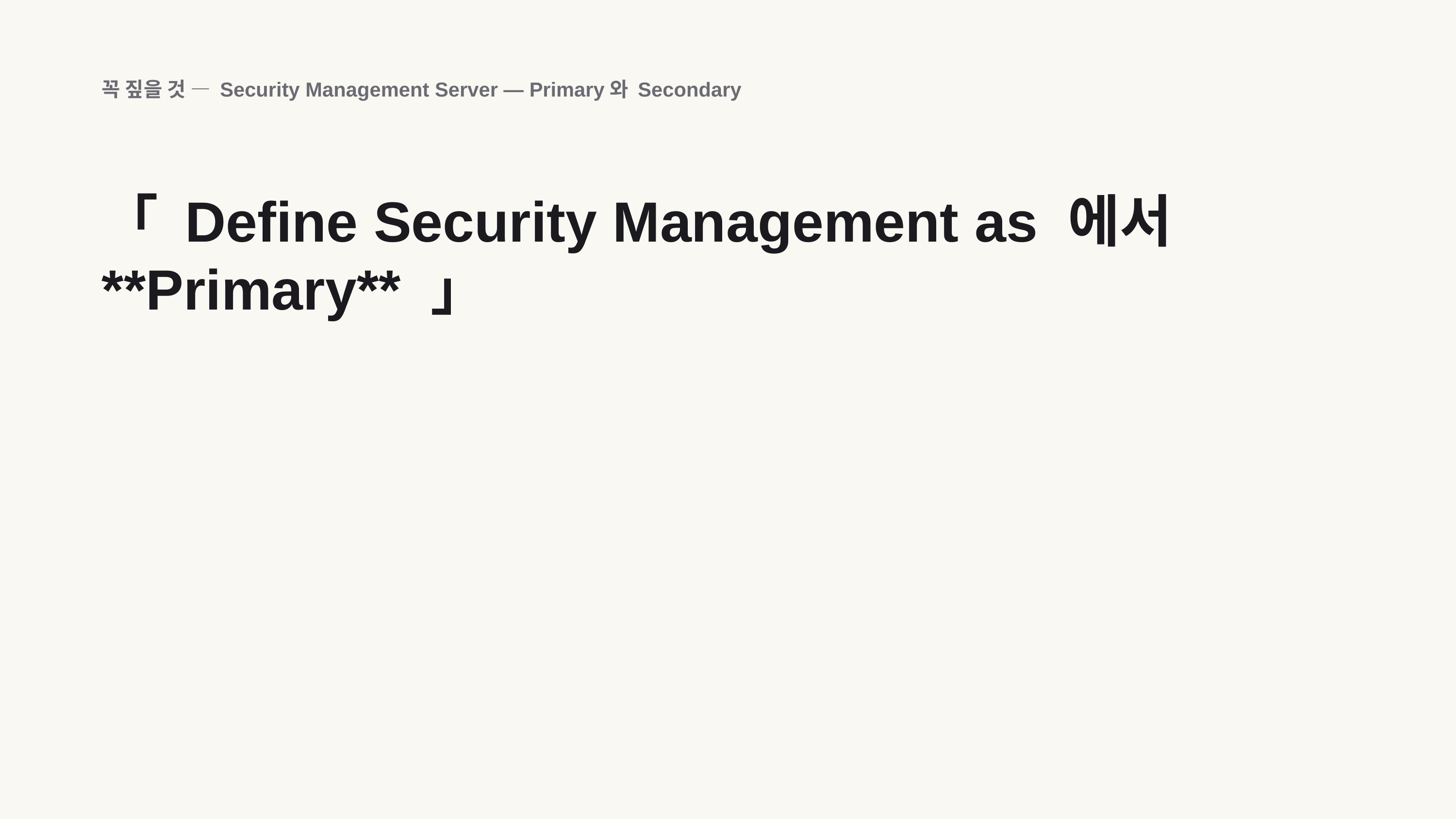

꼭 짚을 것 — Security Management Server — Primary와 Secondary
「 Define Security Management as 에서 **Primary** 」